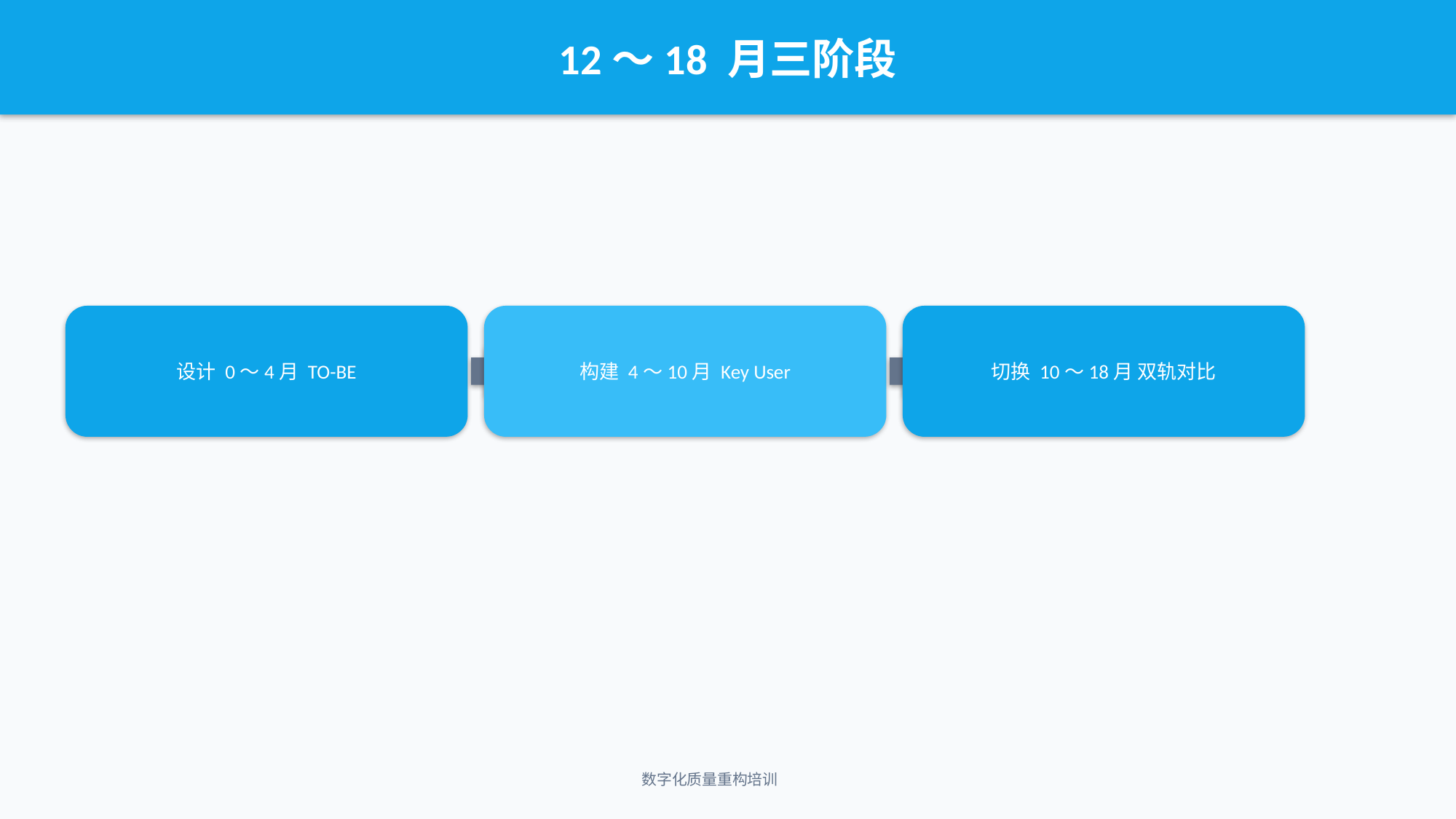

12～18 月三阶段
设计 0～4月 TO-BE
构建 4～10月 Key User
切换 10～18月 双轨对比

数字化质量重构培训